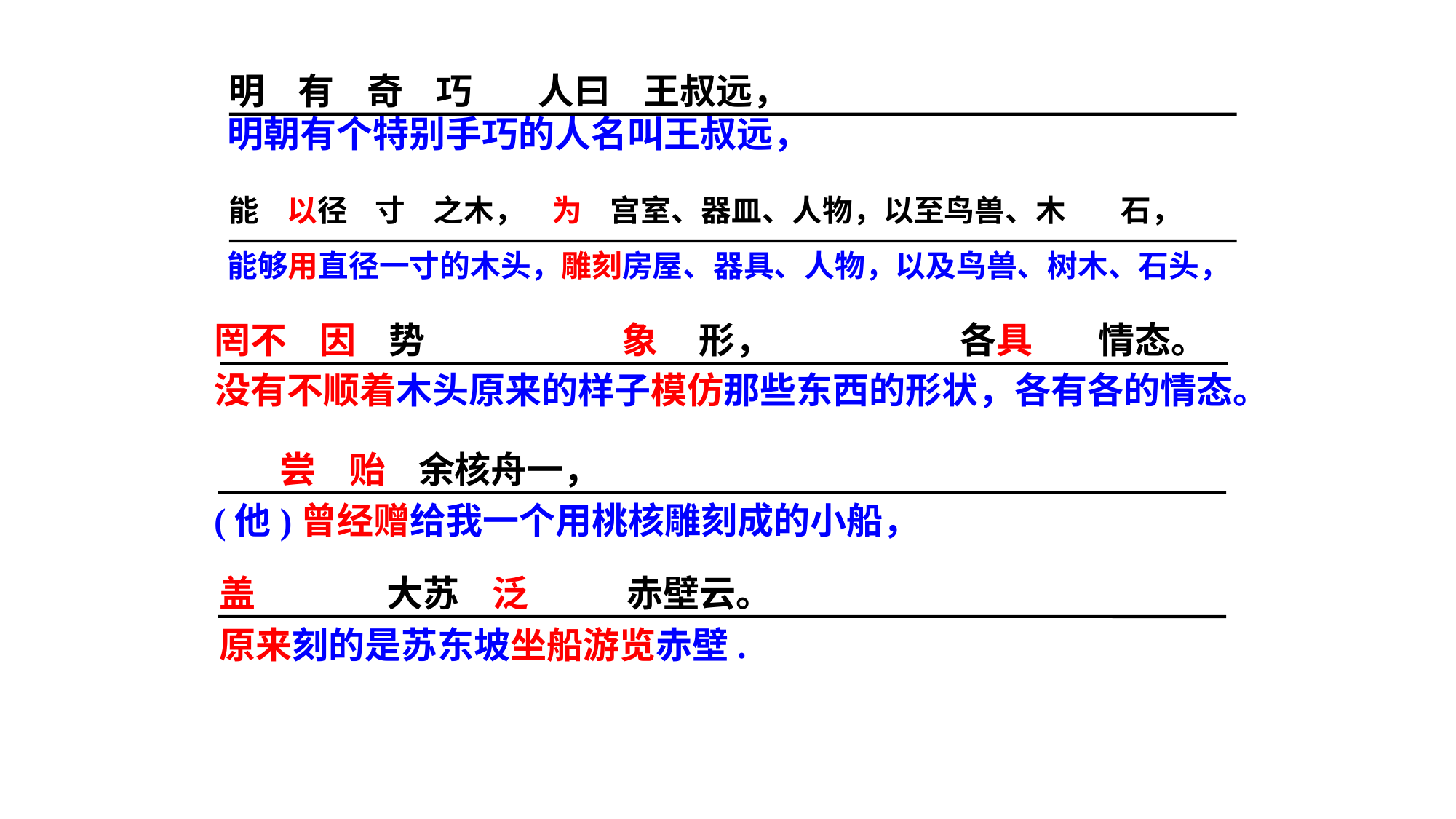

明    有    奇    巧        人曰    王叔远，
明朝有个特别手巧的人名叫王叔远，

能    以径    寸    之木，    为    宫室、器皿、人物，以至鸟兽、木        石，

能够用直径一寸的木头，雕刻房屋、器具、人物，以及鸟兽、树木、石头，
罔不    因    势                        象     形，                       各具        情态。
没有不顺着木头原来的样子模仿那些东西的形状，各有各的情态。

       尝    贻    余核舟一，
(他)曾经赠给我一个用桃核雕刻成的小船，

盖                大苏    泛            赤壁云。
原来刻的是苏东坡坐船游览赤壁.